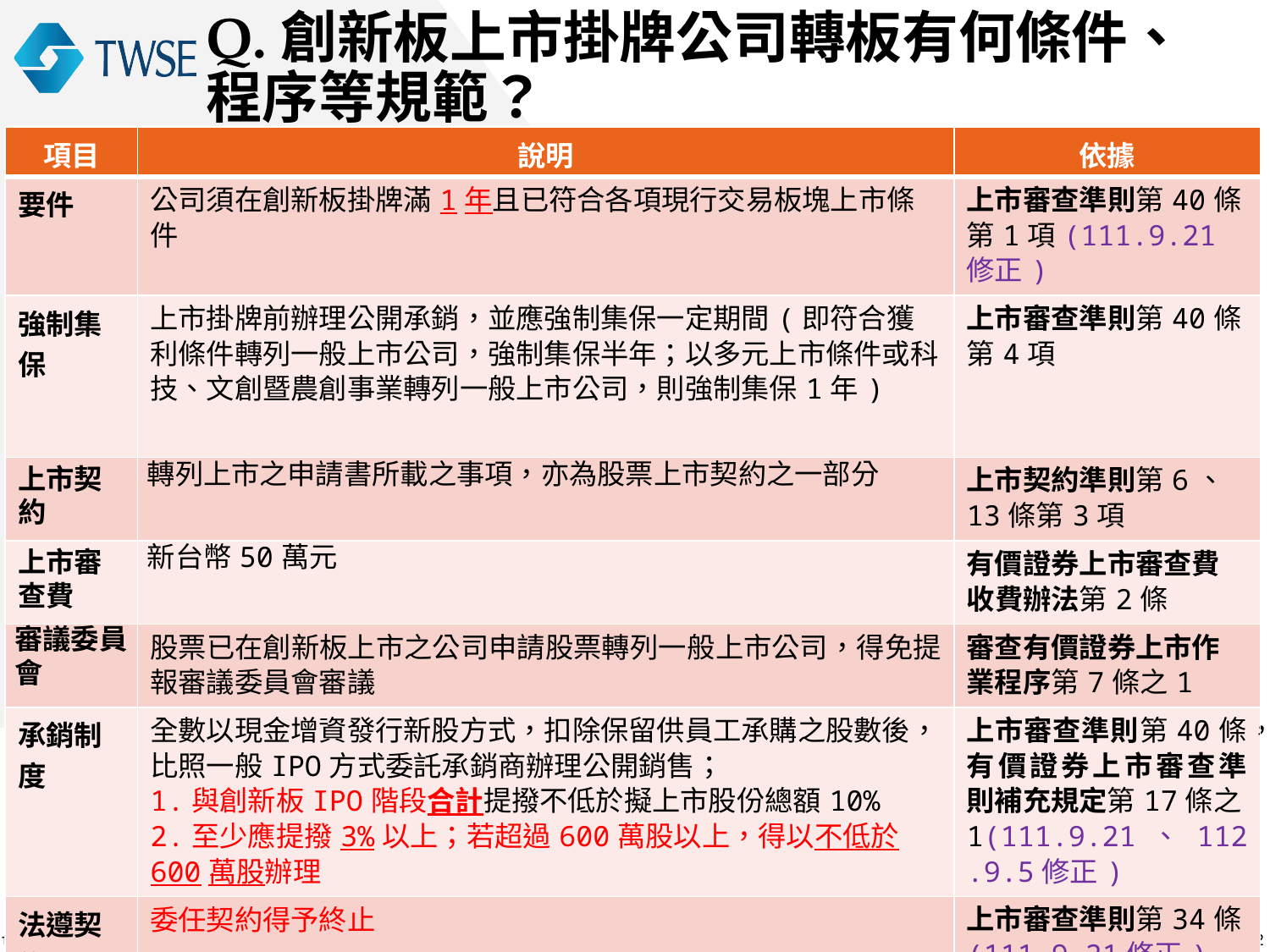

Q.創新板上市掛牌公司轉板有何條件、程序等規範？
| 項目 | 說明 | 依據 |
| --- | --- | --- |
| 要件 | 公司須在創新板掛牌滿1年且已符合各項現行交易板塊上市條件 | 上市審查準則第40條第1項(111.9.21修正) |
| 強制集保 | 上市掛牌前辦理公開承銷，並應強制集保一定期間(即符合獲利條件轉列一般上市公司，強制集保半年；以多元上市條件或科技、文創暨農創事業轉列一般上市公司，則強制集保1年) | 上市審查準則第40條第4項 |
| 上市契約 | 轉列上市之申請書所載之事項，亦為股票上市契約之一部分 | 上市契約準則第6、13條第3項 |
| 上市審查費 | 新台幣50萬元 | 有價證券上市審查費收費辦法第2條 |
| 審議委員會 | 股票已在創新板上市之公司申請股票轉列一般上市公司，得免提報審議委員會審議 | 審查有價證券上市作業程序第7條之1 |
| 承銷制度 | 全數以現金增資發行新股方式，扣除保留供員工承購之股數後，比照一般IPO方式委託承銷商辦理公開銷售； 1.與創新板IPO階段合計提撥不低於擬上市股份總額10% 2.至少應提撥3%以上；若超過600萬股以上，得以不低於600萬股辦理 | 上市審查準則第40條，有價證券上市審查準則補充規定第17條之1(111.9.21、112.9.5修正) |
| 法遵契約 | 委任契約得予終止 | 上市審查準則第34條(111.9.21修正) |

42
42